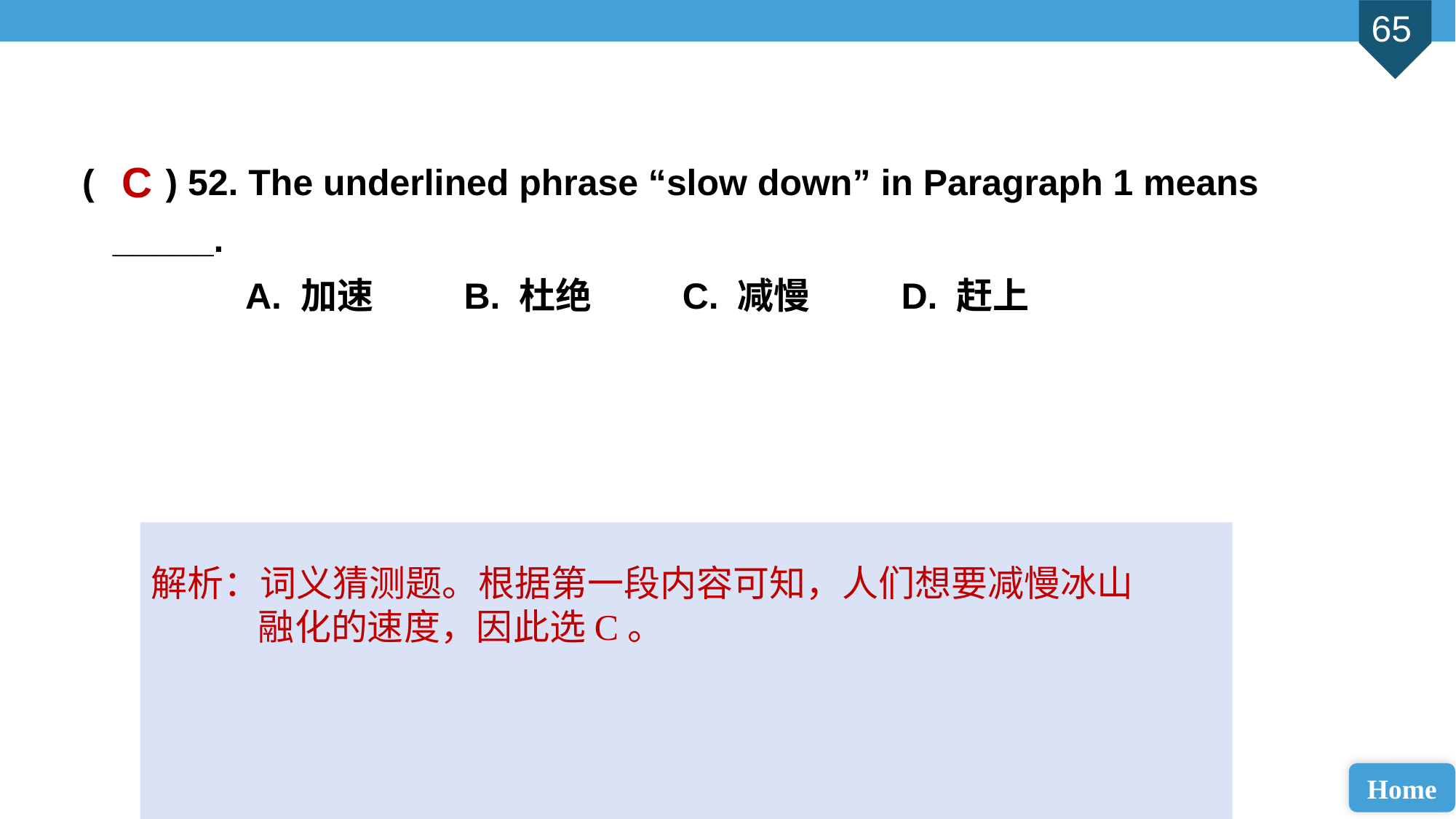

(       ) 52. The underlined phrase “slow down” in Paragraph 1 means     	       _____.
                A. 加速          B. 杜绝          C. 减慢          D. 赶上
C

解析：词义猜测题。根据第一段内容可知，人们想要减慢冰山融化的速度，因此选C。